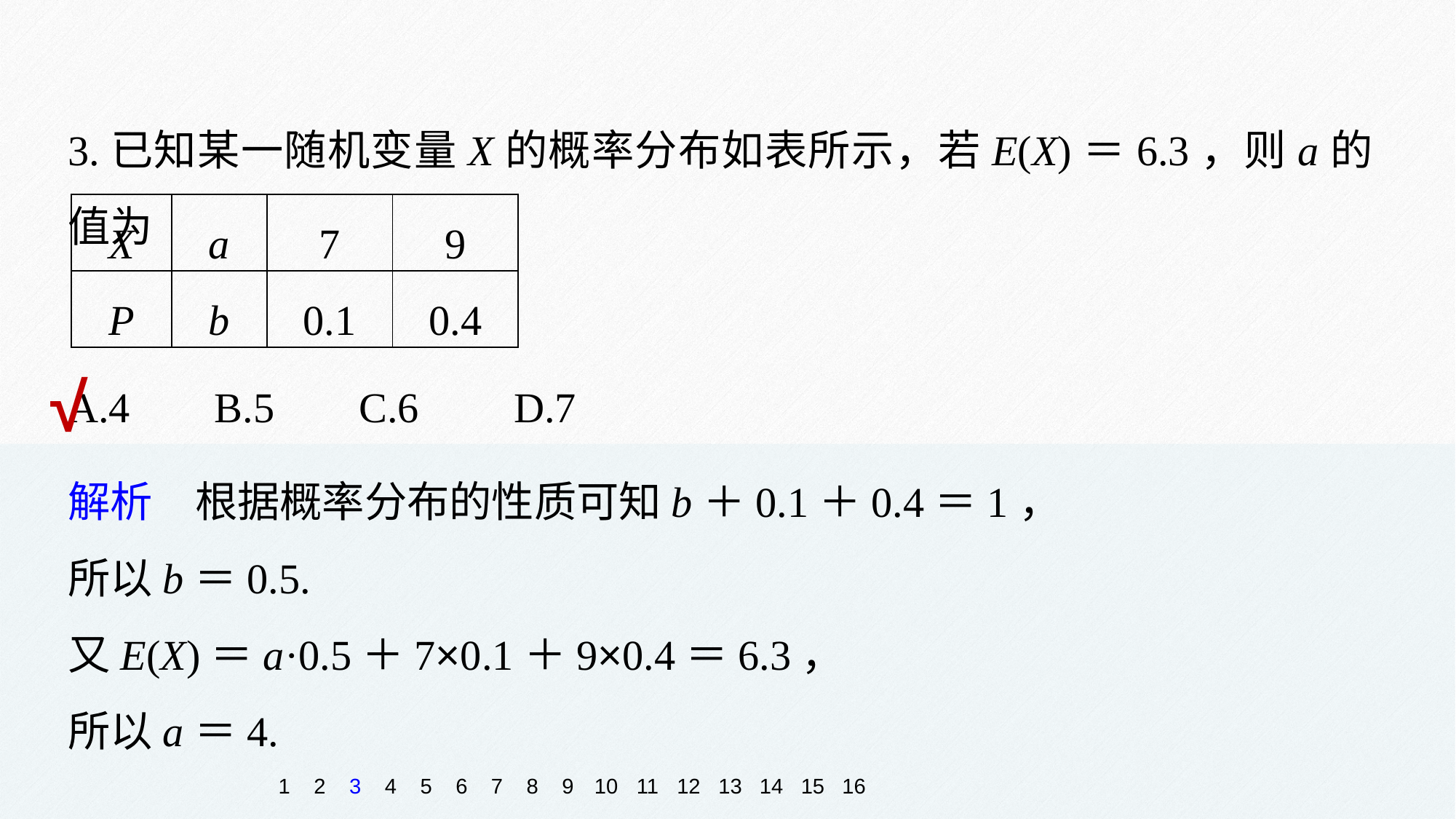

3.已知某一随机变量X的概率分布如表所示，若E(X)＝6.3，则a的值为
| X | a | 7 | 9 |
| --- | --- | --- | --- |
| P | b | 0.1 | 0.4 |
A.4        B.5        C.6         D.7
√
解析　根据概率分布的性质可知b＋0.1＋0.4＝1，
所以b＝0.5.
又E(X)＝a·0.5＋7×0.1＋9×0.4＝6.3，
所以a＝4.
1
2
3
4
5
6
7
8
9
10
11
12
13
14
15
16